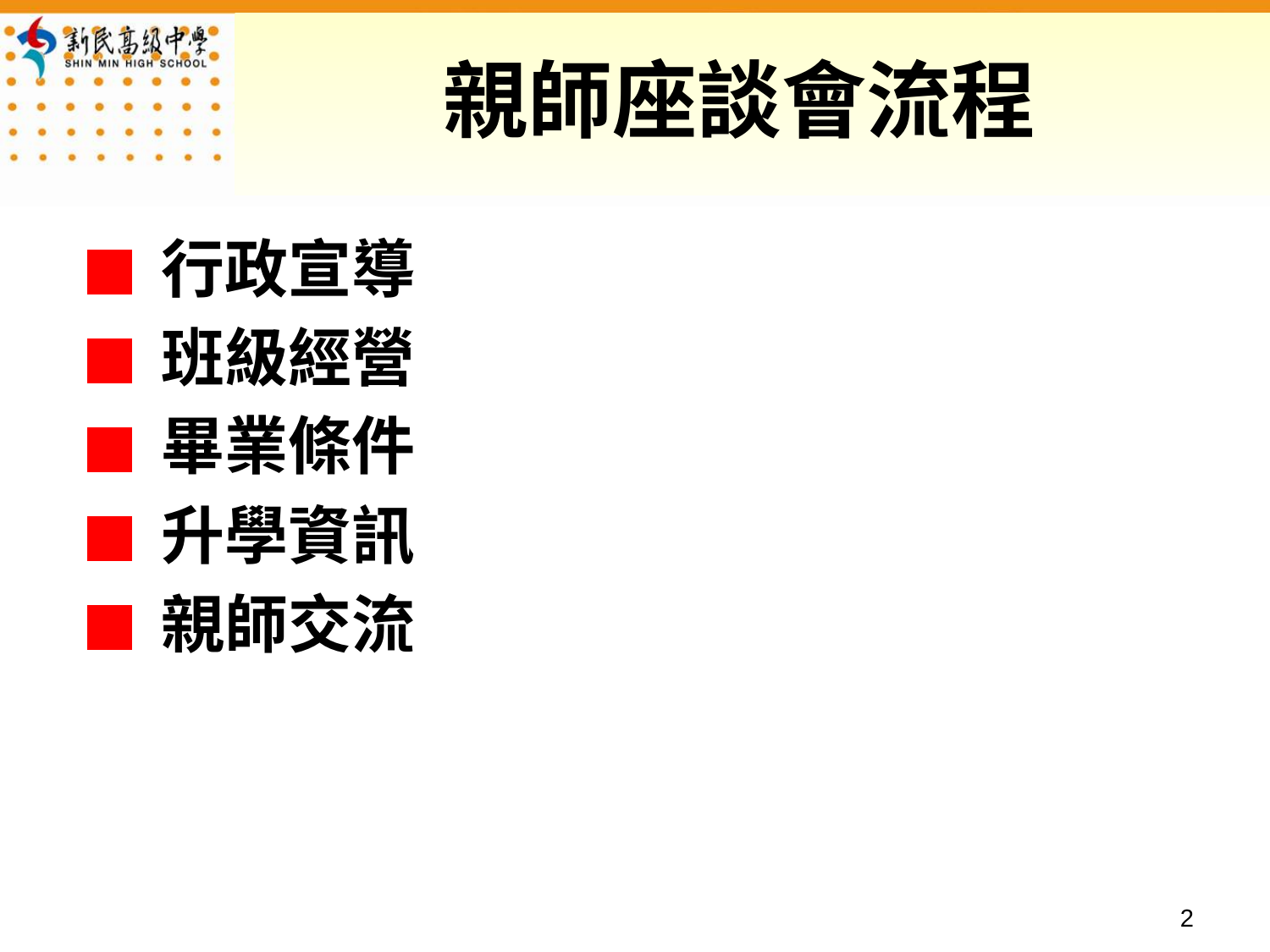

# 親師座談會流程
 行政宣導
 班級經營
 畢業條件
 升學資訊
 親師交流
2